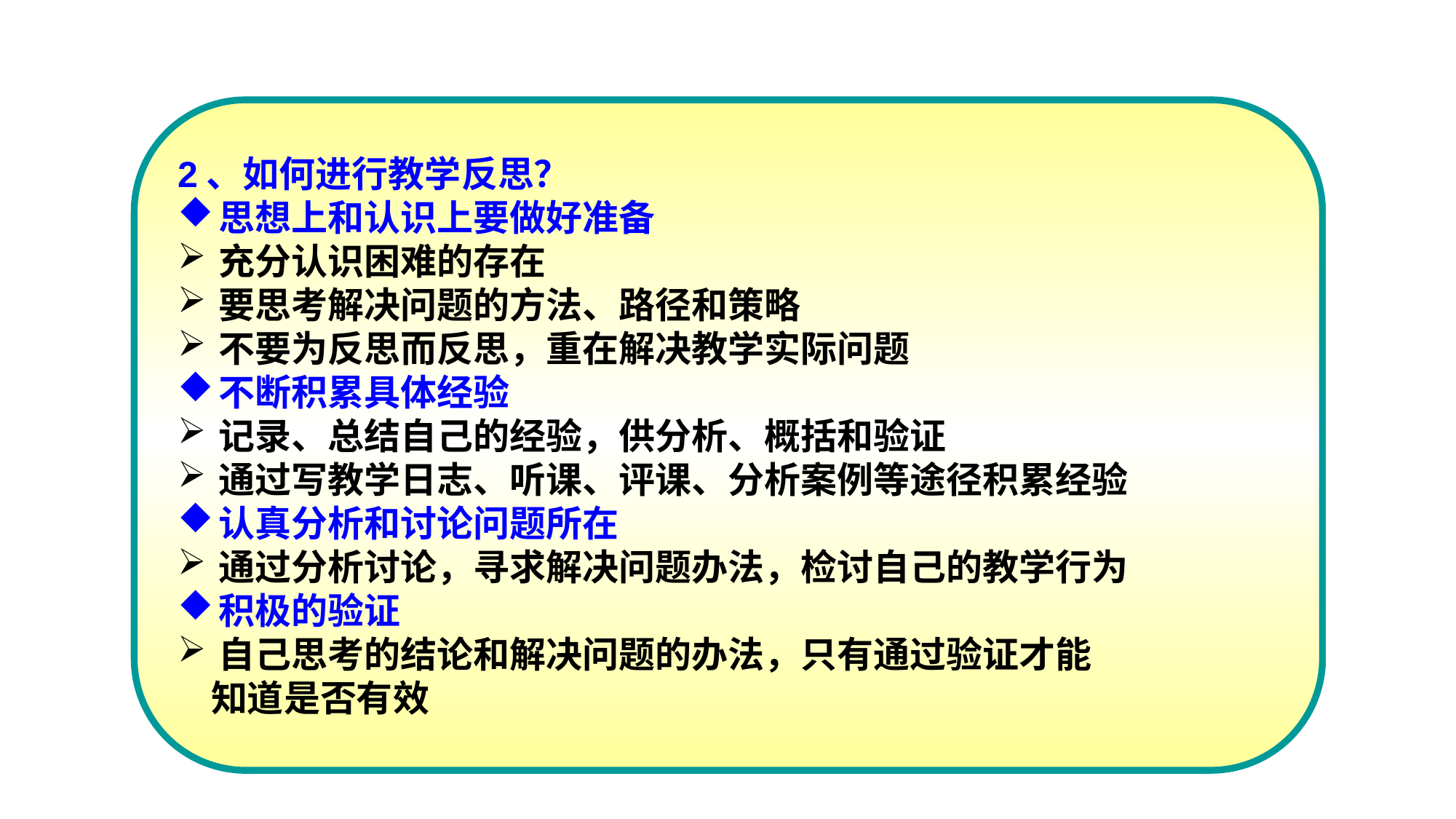

2、如何进行教学反思？
思想上和认识上要做好准备
充分认识困难的存在
要思考解决问题的方法、路径和策略
不要为反思而反思，重在解决教学实际问题
不断积累具体经验
记录、总结自己的经验，供分析、概括和验证
通过写教学日志、听课、评课、分析案例等途径积累经验
认真分析和讨论问题所在
通过分析讨论，寻求解决问题办法，检讨自己的教学行为
积极的验证
自己思考的结论和解决问题的办法，只有通过验证才能
   知道是否有效